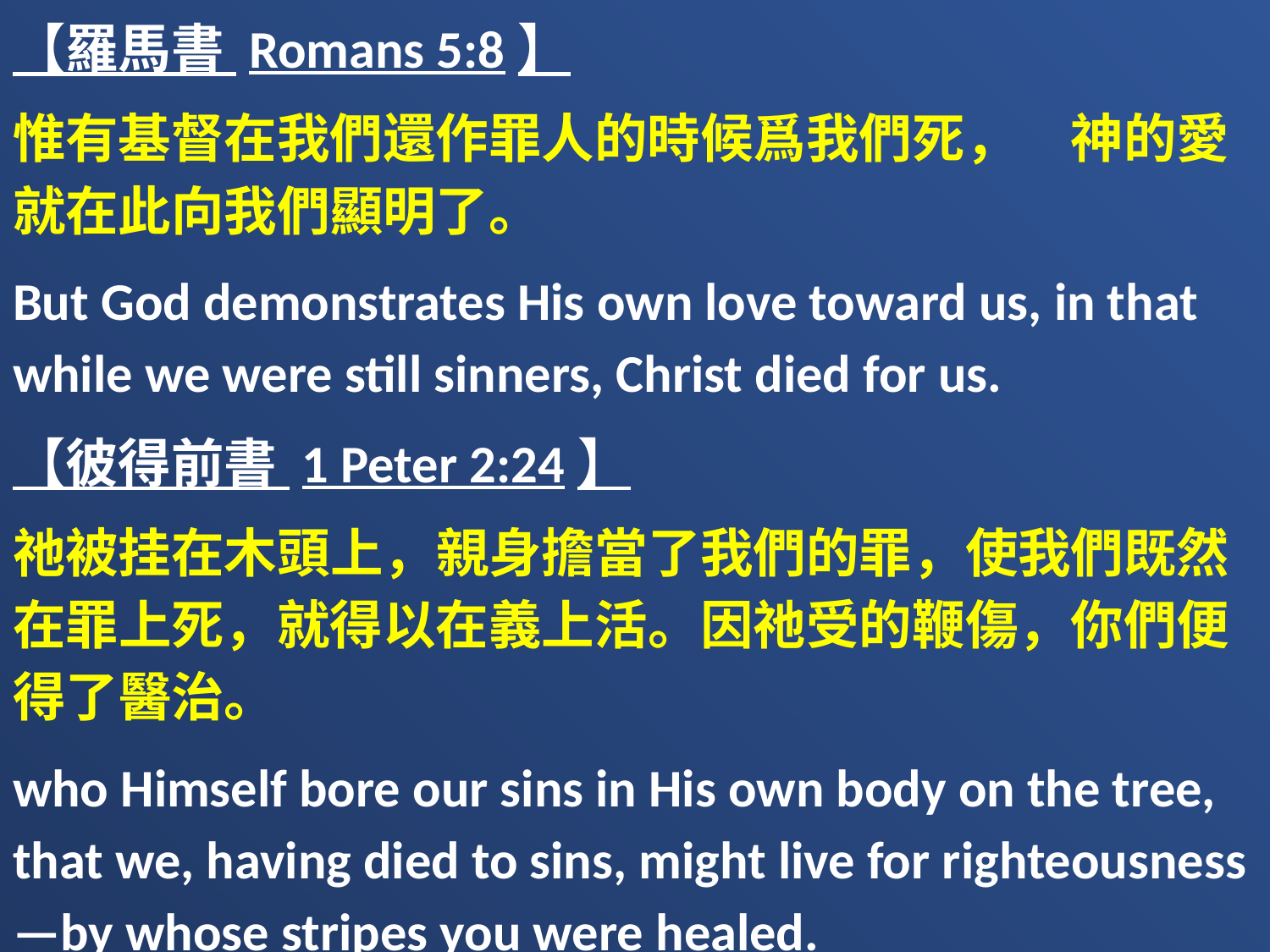

【羅馬書 Romans 5:8】
惟有基督在我們還作罪人的時候爲我們死，　神的愛就在此向我們顯明了。
But God demonstrates His own love toward us, in that while we were still sinners, Christ died for us.
【彼得前書 1 Peter 2:24】
祂被挂在木頭上，親身擔當了我們的罪，使我們既然在罪上死，就得以在義上活。因祂受的鞭傷，你們便得了醫治。
who Himself bore our sins in His own body on the tree, that we, having died to sins, might live for righteousness—by whose stripes you were healed.